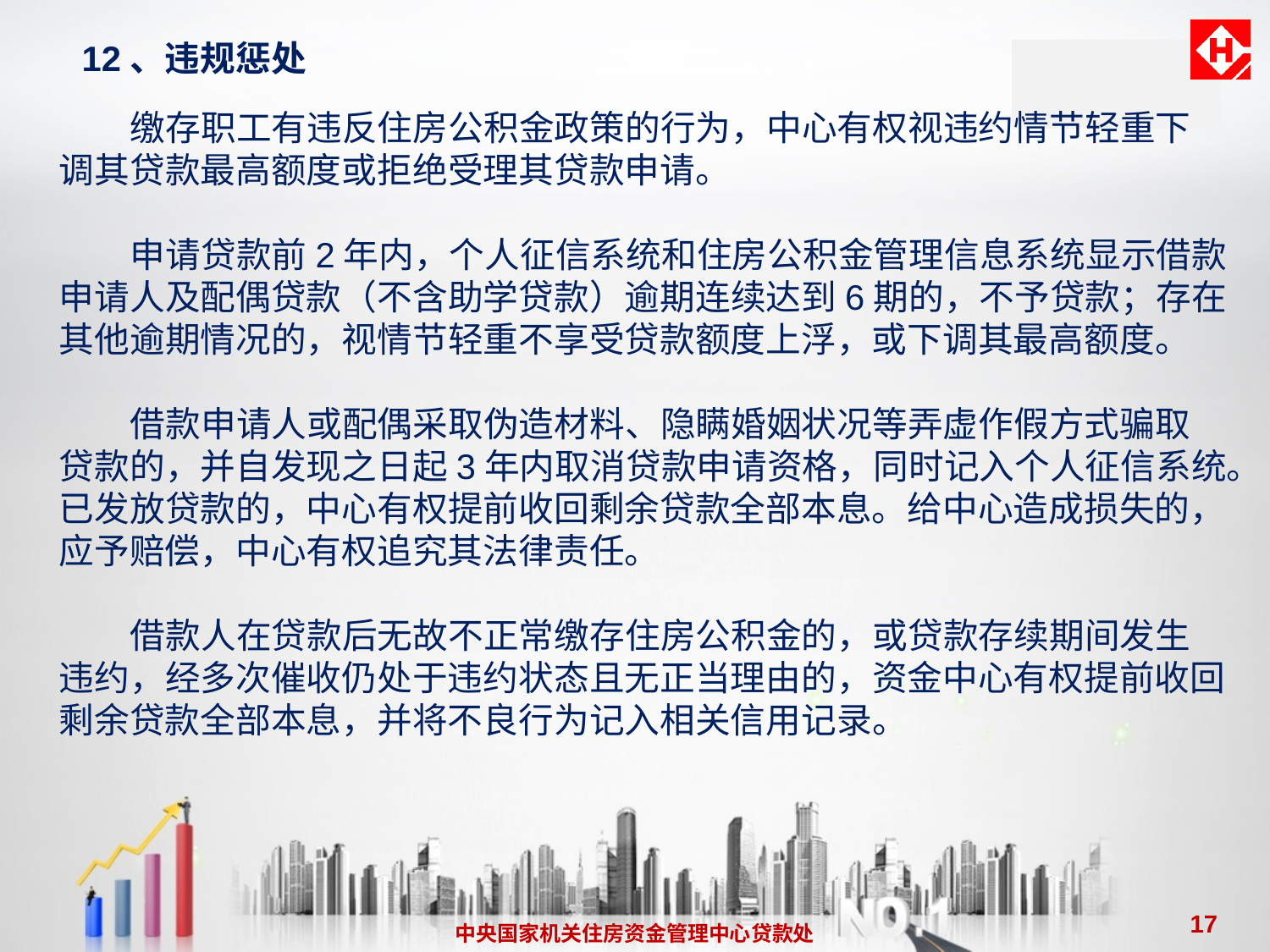

12、违规惩处
        缴存职工有违反住房公积金政策的行为，中心有权视违约情节轻重下
调其贷款最高额度或拒绝受理其贷款申请。

        申请贷款前2年内，个人征信系统和住房公积金管理信息系统显示借款
申请人及配偶贷款（不含助学贷款）逾期连续达到6期的，不予贷款；存在
其他逾期情况的，视情节轻重不享受贷款额度上浮，或下调其最高额度。

        借款申请人或配偶采取伪造材料、隐瞒婚姻状况等弄虚作假方式骗取
贷款的，并自发现之日起3年内取消贷款申请资格，同时记入个人征信系统。
已发放贷款的，中心有权提前收回剩余贷款全部本息。给中心造成损失的，
应予赔偿，中心有权追究其法律责任。

        借款人在贷款后无故不正常缴存住房公积金的，或贷款存续期间发生
违约，经多次催收仍处于违约状态且无正当理由的，资金中心有权提前收回
剩余贷款全部本息，并将不良行为记入相关信用记录。
17
中央国家机关住房资金管理中心贷款处